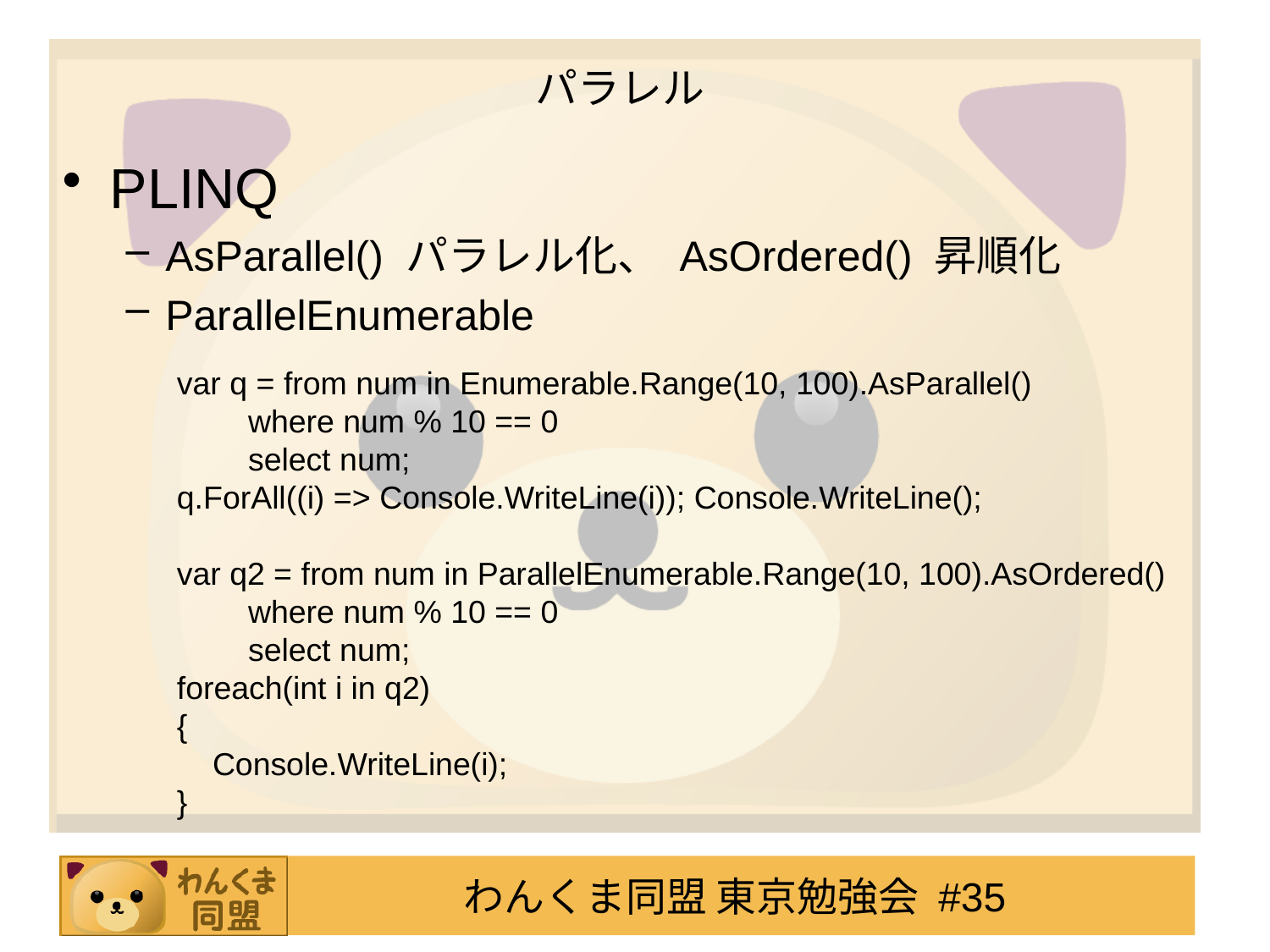

# パラレル
PLINQ
AsParallel() パラレル化、 AsOrdered() 昇順化
ParallelEnumerable

var q = from num in Enumerable.Range(10, 100).AsParallel()
        where num % 10 == 0
        select num;
q.ForAll((i) => Console.WriteLine(i)); Console.WriteLine();

var q2 = from num in ParallelEnumerable.Range(10, 100).AsOrdered()
        where num % 10 == 0
        select num;
foreach(int i in q2)
{
    Console.WriteLine(i);
}